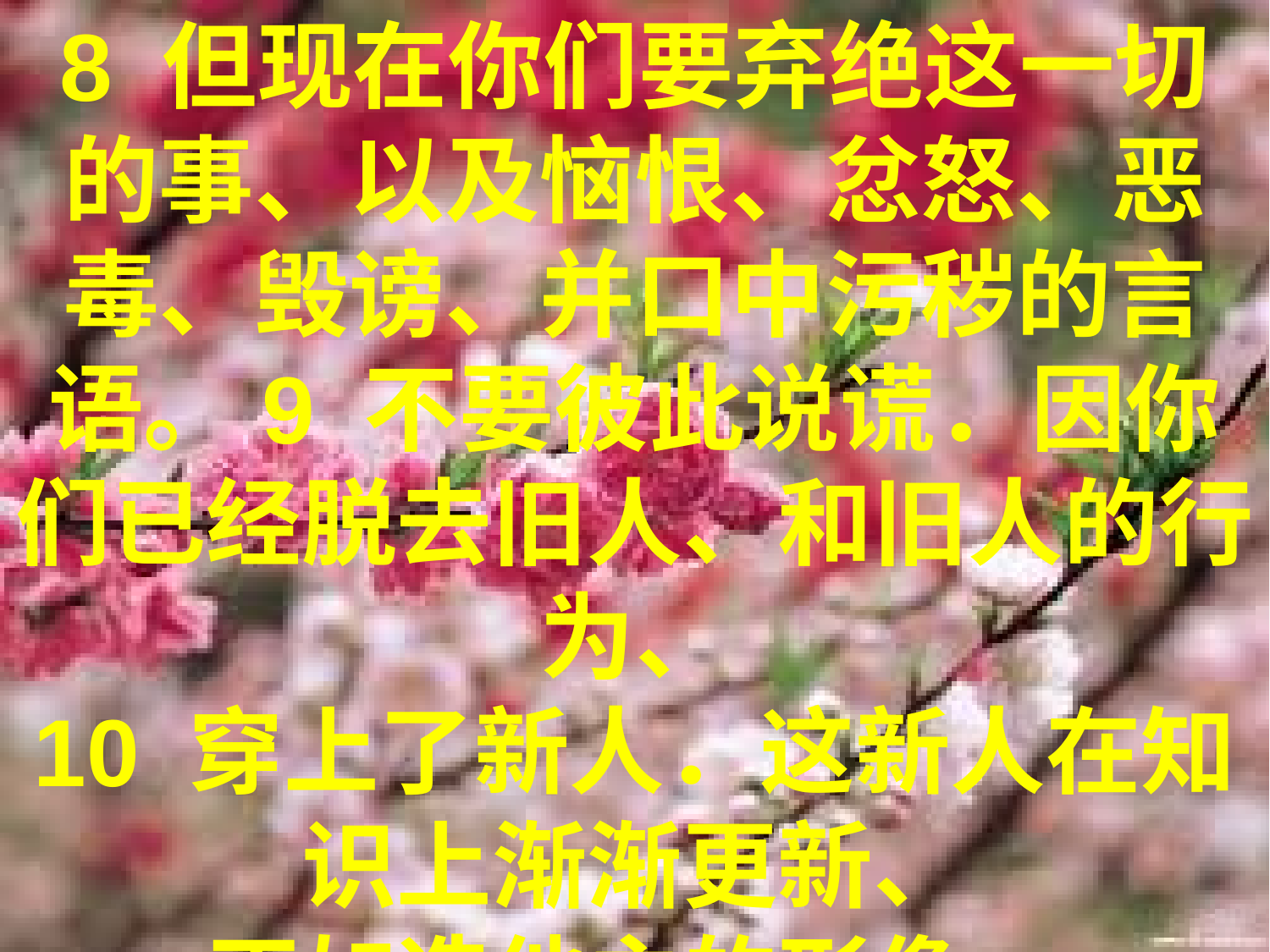

8 但现在你们要弃绝这一切的事、以及恼恨、忿怒、恶毒、毁谤、并口中污秽的言语。9 不要彼此说谎．因你们已经脱去旧人、和旧人的行为、
10 穿上了新人．这新人在知识上渐渐更新、
正如造他主的形像．